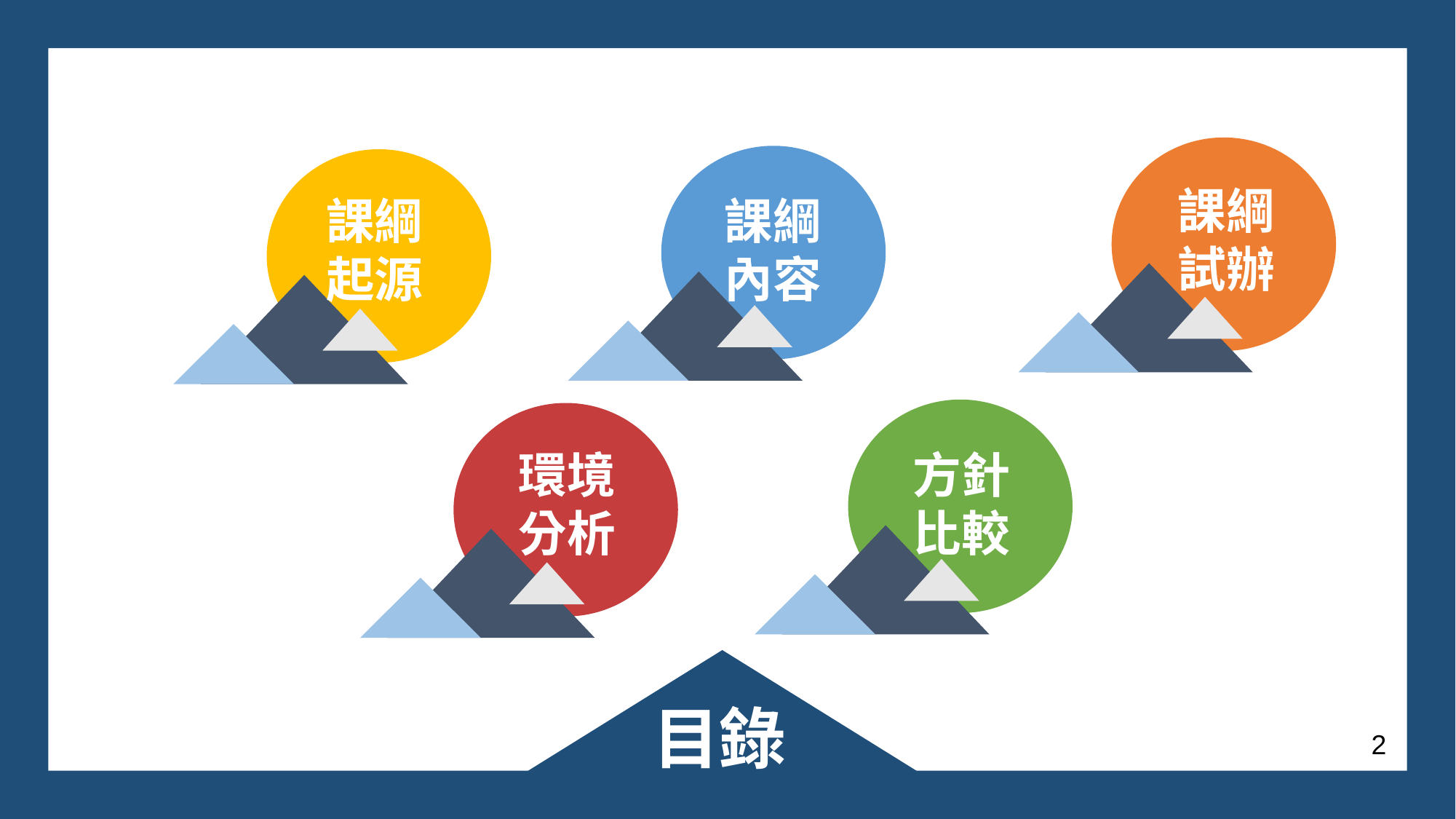

課綱試辦
課綱
起源
課綱內容
環境分析
方針比較
# 目錄
2